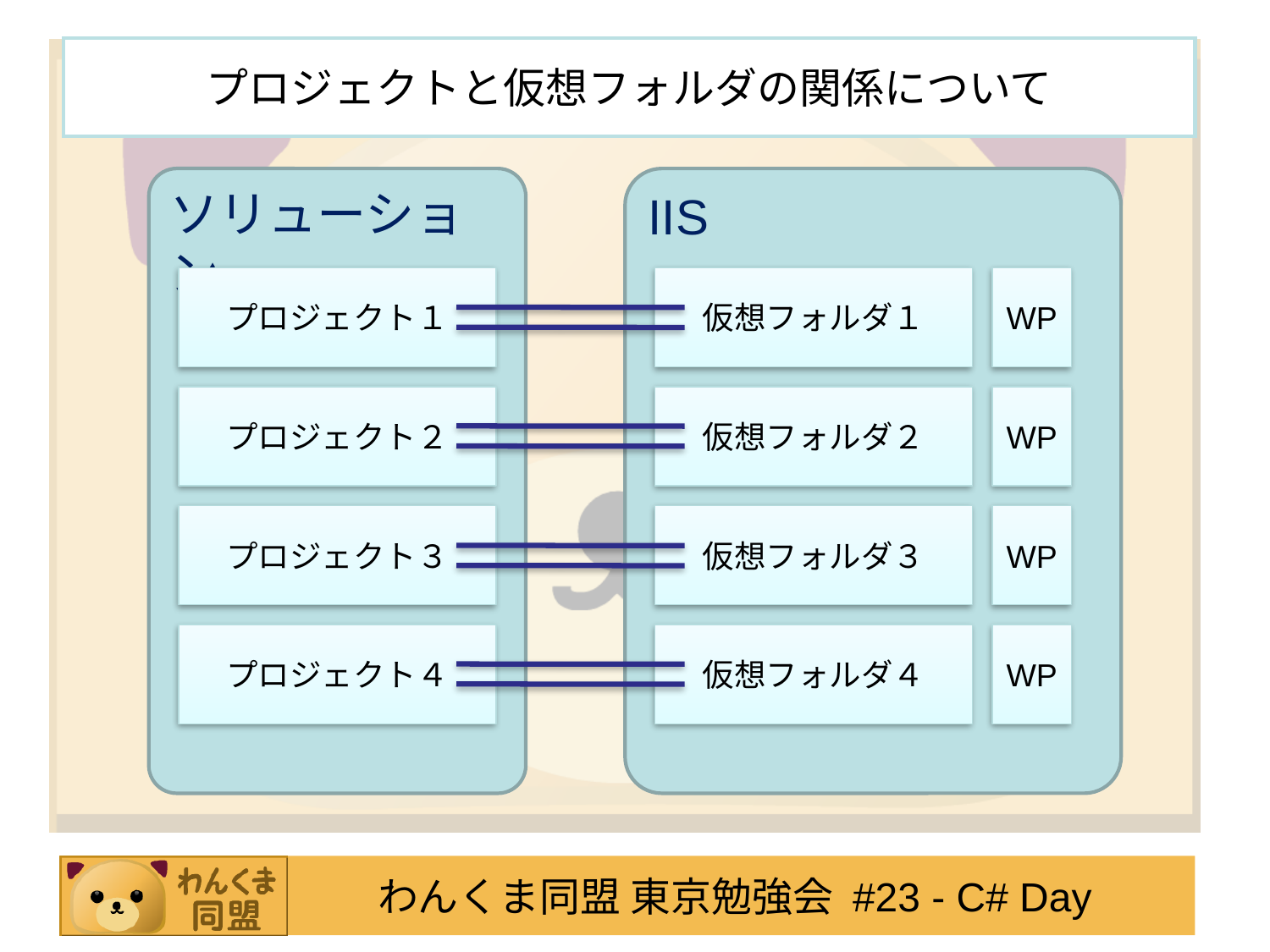

# プロジェクトと仮想フォルダの関係について
ソリューション
IIS
プロジェクト１
仮想フォルダ１
WP
プロジェクト２
仮想フォルダ２
WP
プロジェクト３
仮想フォルダ３
WP
プロジェクト４
仮想フォルダ４
WP